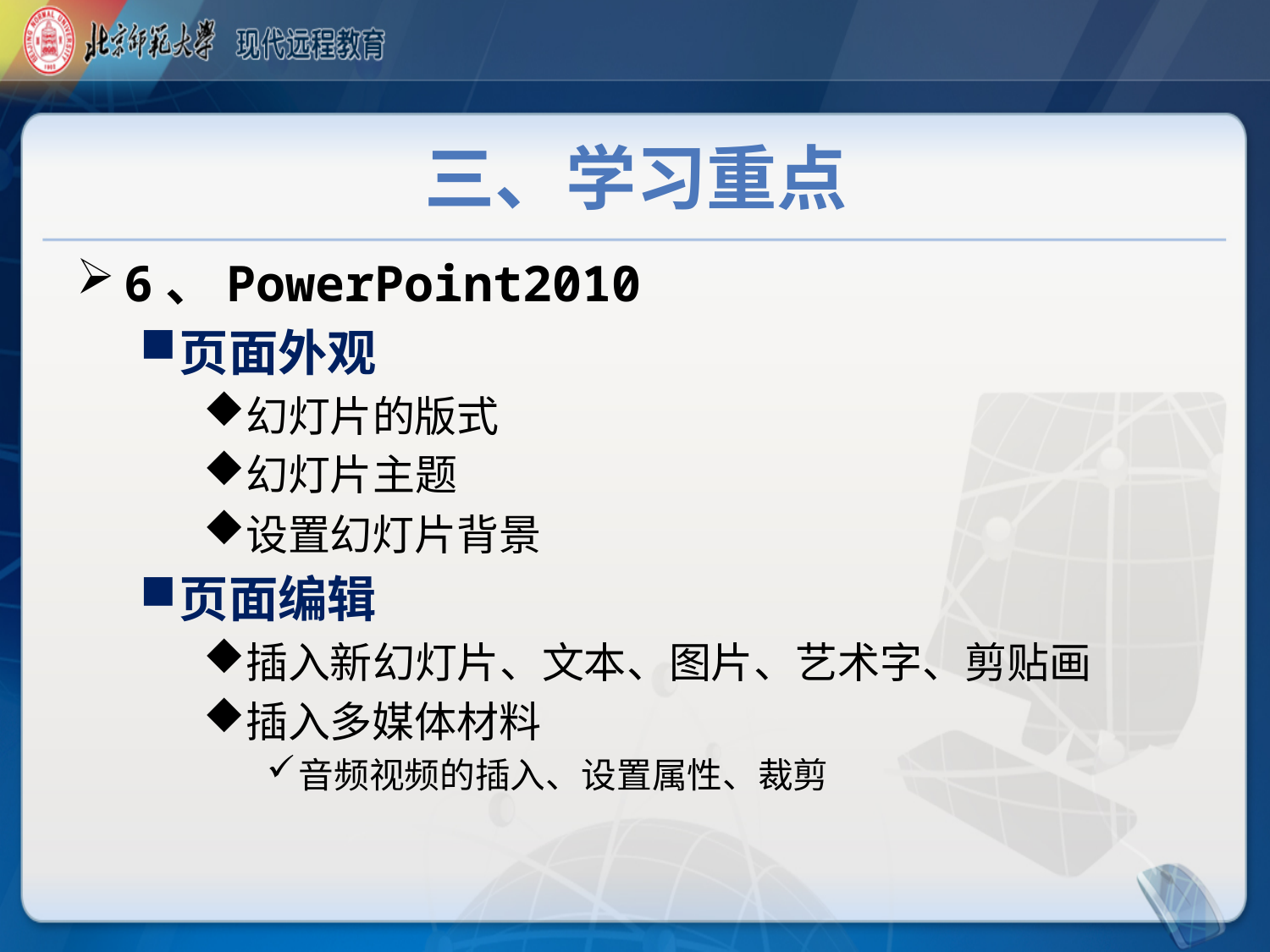

# 三、学习重点
6、PowerPoint2010
页面外观
幻灯片的版式
幻灯片主题
设置幻灯片背景
页面编辑
插入新幻灯片、文本、图片、艺术字、剪贴画
插入多媒体材料
音频视频的插入、设置属性、裁剪